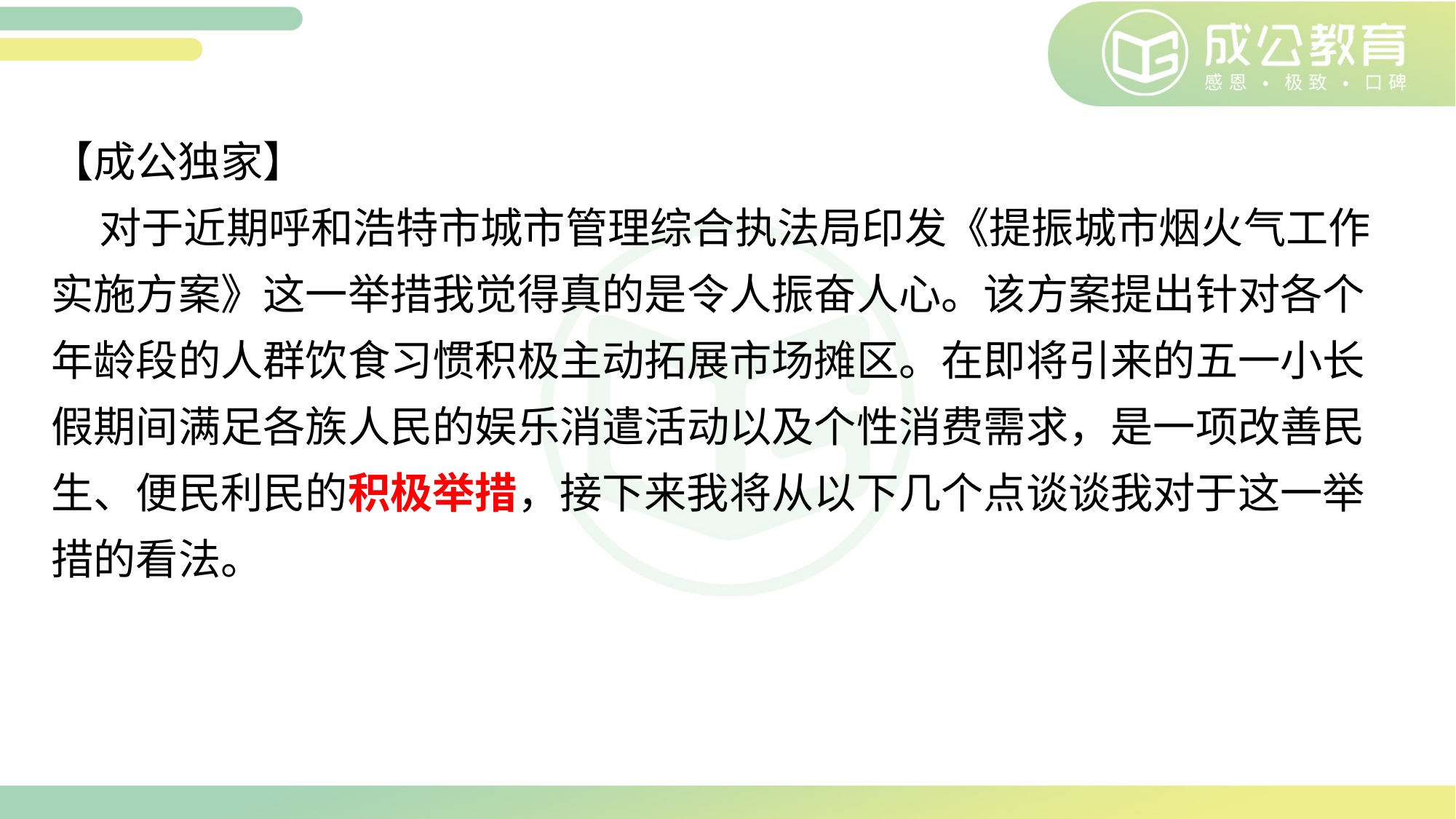

【成公独家】
    对于近期呼和浩特市城市管理综合执法局印发《提振城市烟火气工作实施方案》这一举措我觉得真的是令人振奋人心。该方案提出针对各个年龄段的人群饮食习惯积极主动拓展市场摊区。在即将引来的五一小长假期间满足各族人民的娱乐消遣活动以及个性消费需求，是一项改善民生、便民利民的积极举措，接下来我将从以下几个点谈谈我对于这一举措的看法。